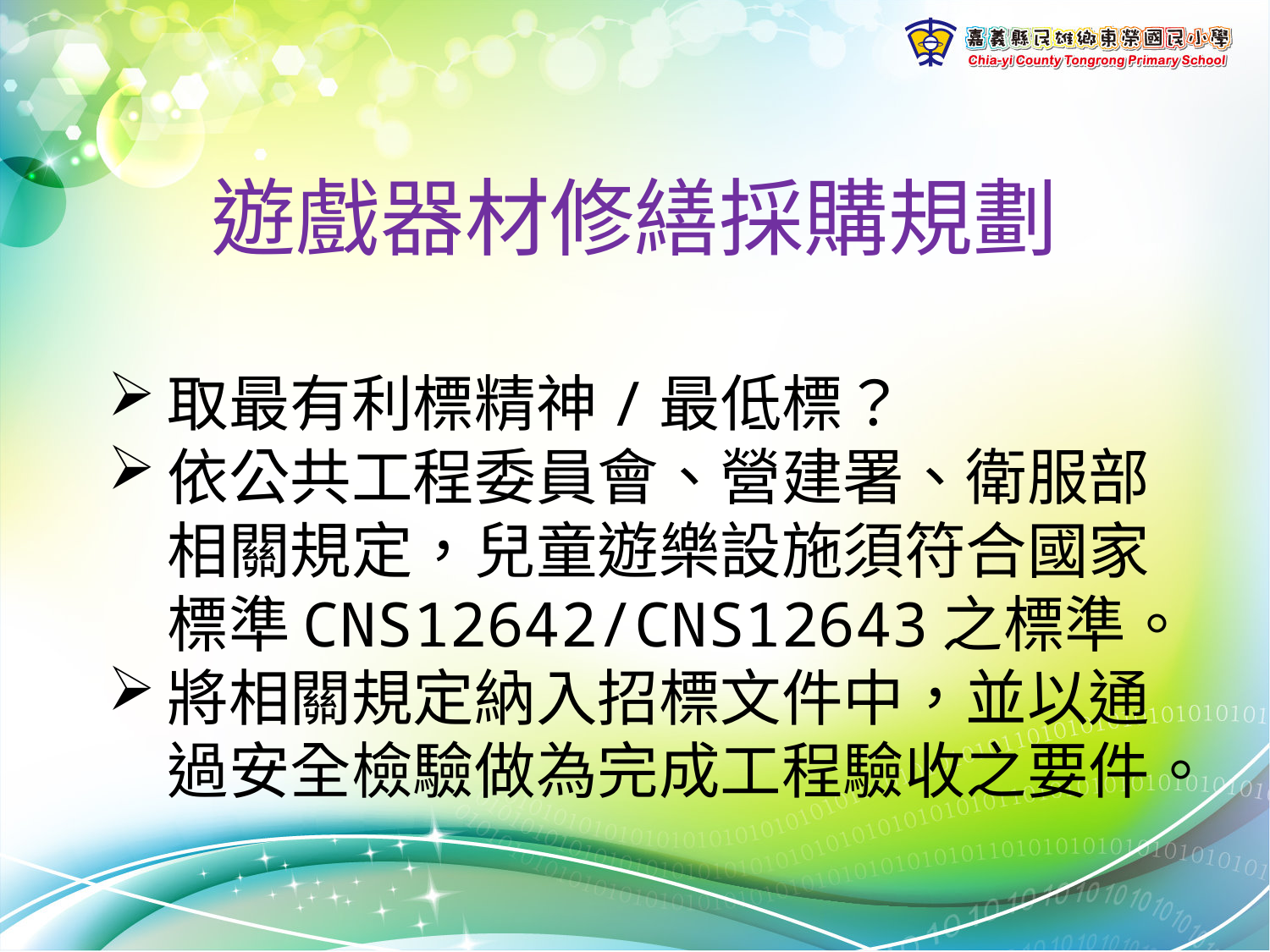

# 遊戲器材修繕採購規劃
取最有利標精神/最低標？
依公共工程委員會、營建署、衛服部相關規定，兒童遊樂設施須符合國家標準CNS12642/CNS12643之標準。
將相關規定納入招標文件中，並以通過安全檢驗做為完成工程驗收之要件。